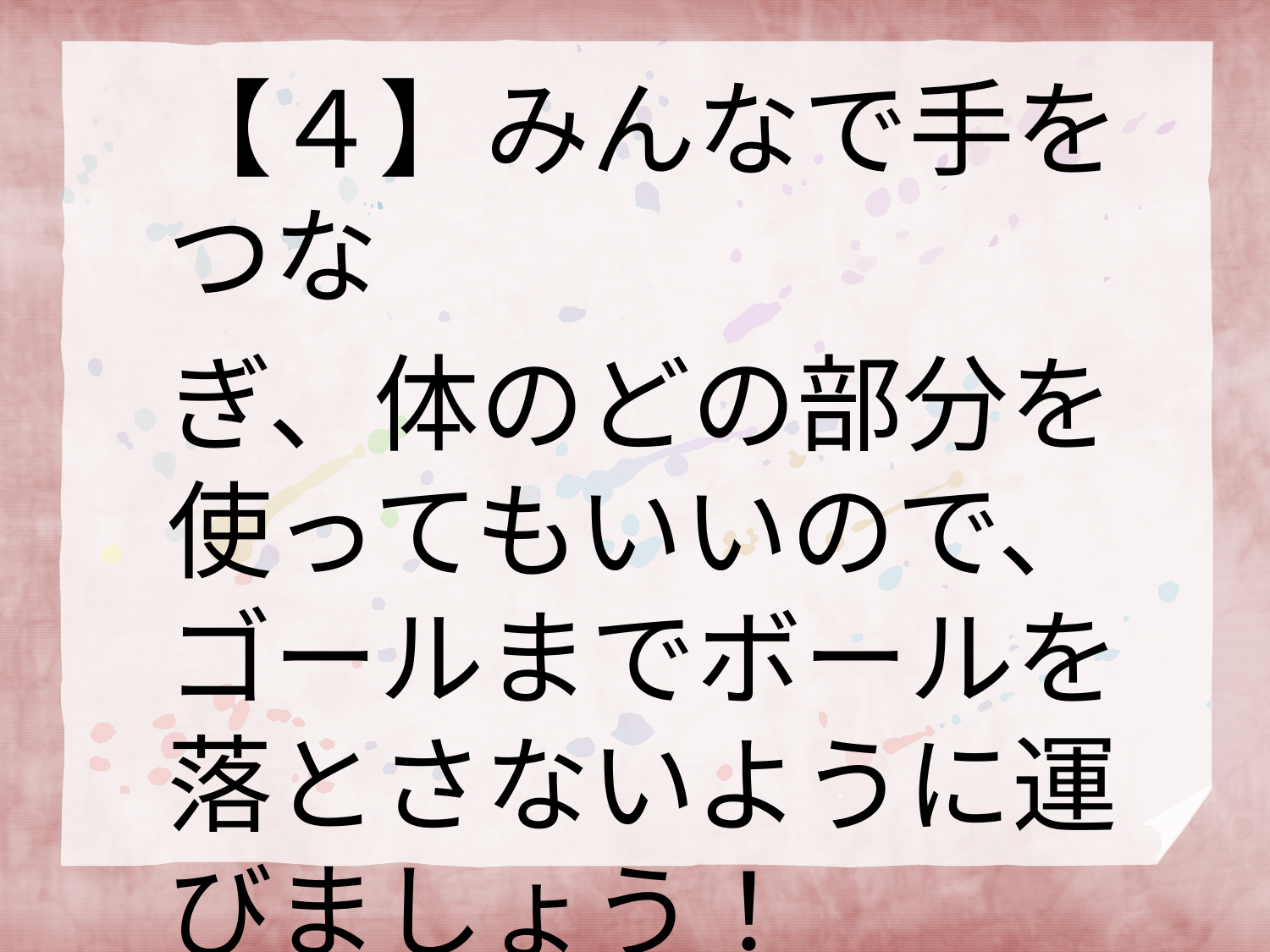

【４】みんなで手をつな
ぎ、体のどの部分を使ってもいいので、ゴールまでボールを落とさないように運びましょう！
#